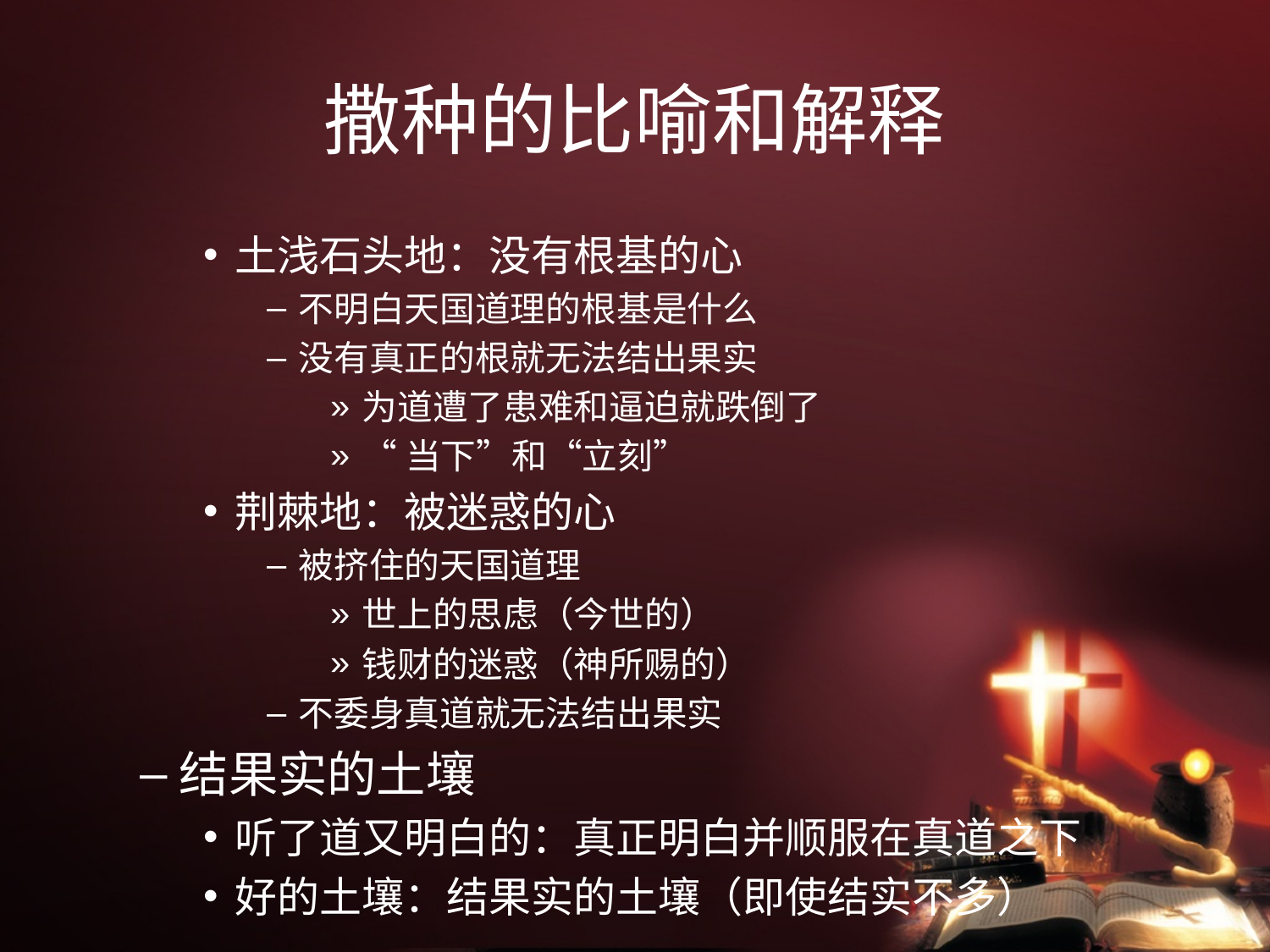

# 撒种的比喻和解释
土浅石头地：没有根基的心
不明白天国道理的根基是什么
没有真正的根就无法结出果实
为道遭了患难和逼迫就跌倒了
“当下”和“立刻”
荆棘地：被迷惑的心
被挤住的天国道理
世上的思虑（今世的）
钱财的迷惑（神所赐的）
不委身真道就无法结出果实
结果实的土壤
听了道又明白的：真正明白并顺服在真道之下
好的土壤：结果实的土壤（即使结实不多）